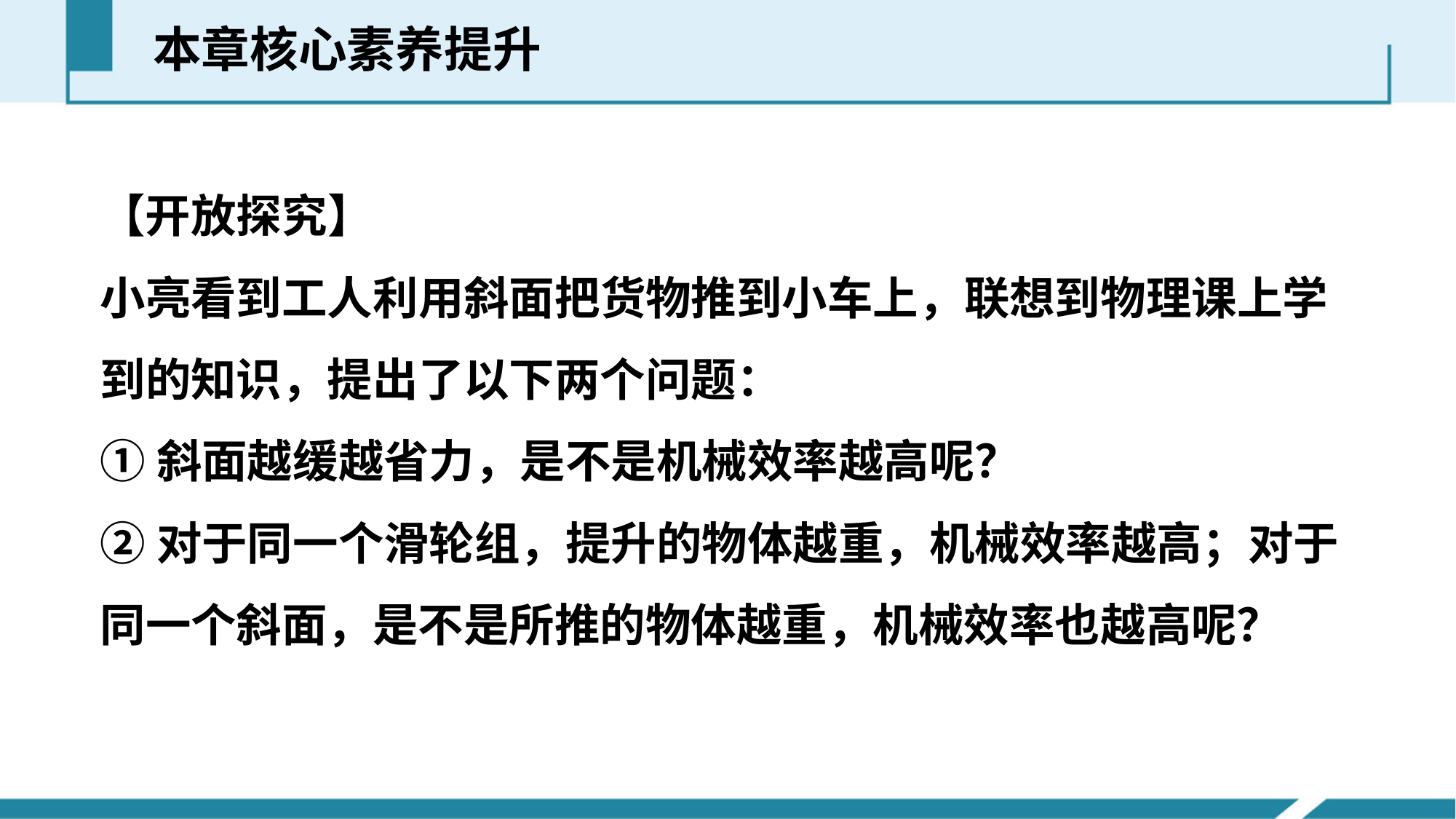

本章核心素养提升
【开放探究】
小亮看到工人利用斜面把货物推到小车上，联想到物理课上学到的知识，提出了以下两个问题：
①斜面越缓越省力，是不是机械效率越高呢？
②对于同一个滑轮组，提升的物体越重，机械效率越高；对于同一个斜面，是不是所推的物体越重，机械效率也越高呢？